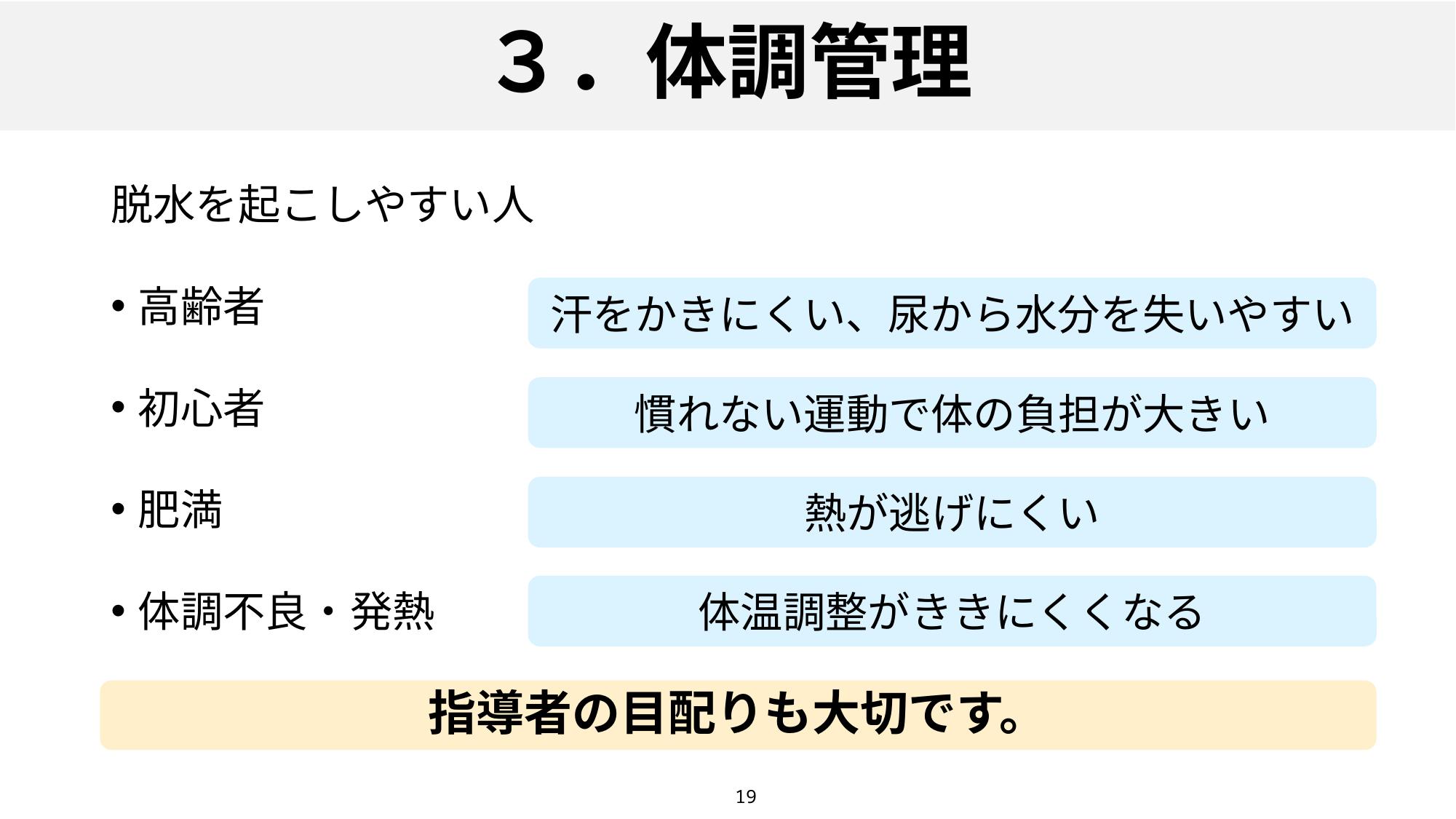

# ３．体調管理
脱水を起こしやすい人

高齢者

初心者

肥満

体調不良・発熱
汗をかきにくい、尿から水分を失いやすい
慣れない運動で体の負担が大きい
熱が逃げにくい
体温調整がききにくくなる
指導者の目配りも大切です。
19